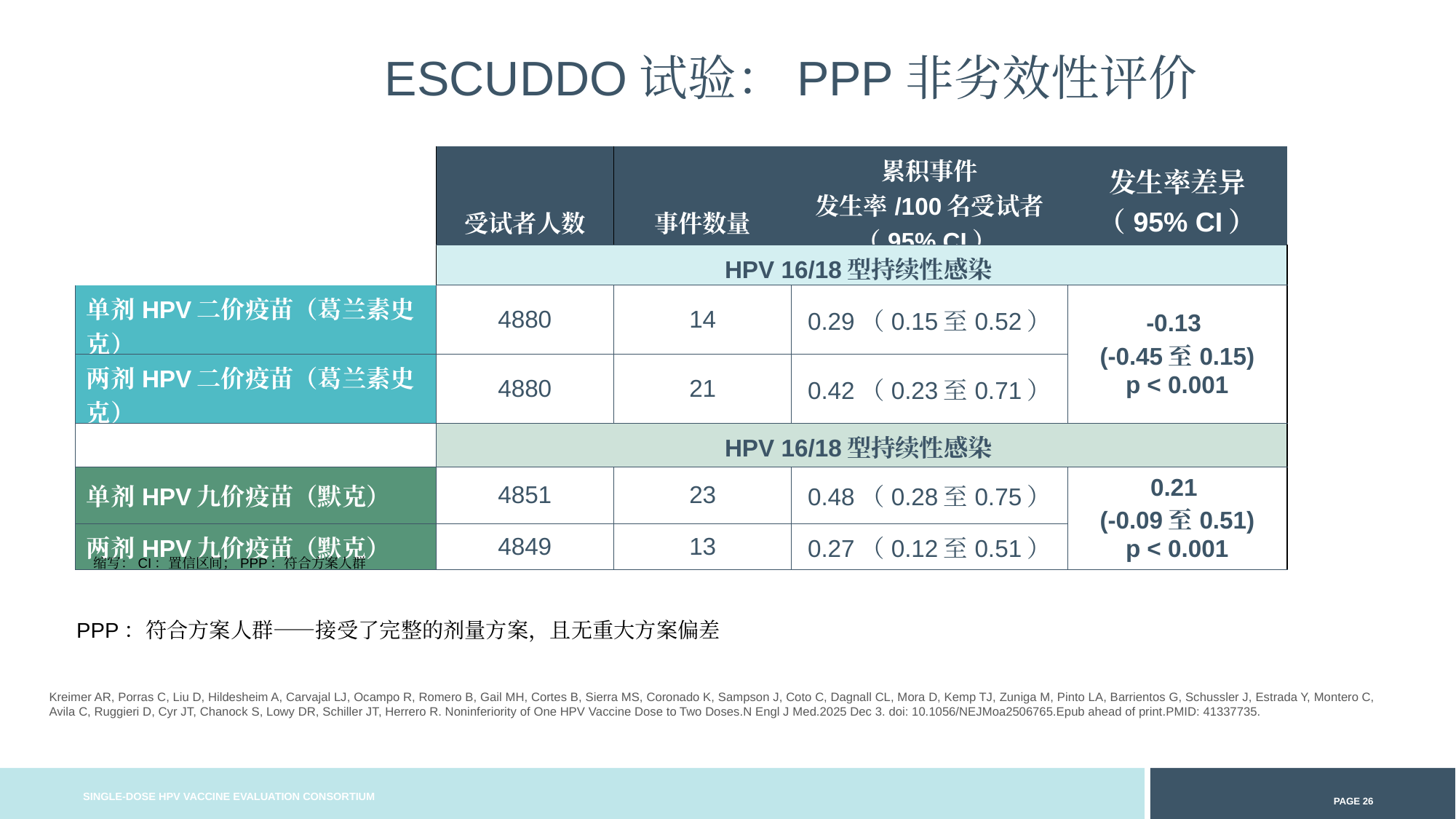

ESCUDDO试验：PPP非劣效性评价
|  | 受试者人数 | 事件数量 | 累积事件 发生率/100名受试者 （95% CI） | 发生率差异 （95% CI） |
| --- | --- | --- | --- | --- |
|  | HPV 16/18型持续性感染 |  |  |  |
| 单剂HPV二价疫苗（葛兰素史克） | 4880 | 14 | 0.29（0.15至0.52） | -0.13 (-0.45至0.15) p < 0.001 |
| 两剂HPV二价疫苗（葛兰素史克） | 4880 | 21 | 0.42（0.23至0.71） |  |
|  | HPV 16/18型持续性感染 |  |  |  |
| 单剂HPV九价疫苗（默克） | 4851 | 23 | 0.48（0.28至0.75） | 0.21 (-0.09至0.51) p < 0.001 |
| 两剂HPV九价疫苗（默克） | 4849 | 13 | 0.27（0.12至0.51） |  |
缩写：CI：置信区间；PPP：符合方案人群
PPP：符合方案人群——接受了完整的剂量方案，且无重大方案偏差
Kreimer AR, Porras C, Liu D, Hildesheim A, Carvajal LJ, Ocampo R, Romero B, Gail MH, Cortes B, Sierra MS, Coronado K, Sampson J, Coto C, Dagnall CL, Mora D, Kemp TJ, Zuniga M, Pinto LA, Barrientos G, Schussler J, Estrada Y, Montero C, Avila C, Ruggieri D, Cyr JT, Chanock S, Lowy DR, Schiller JT, Herrero R. Noninferiority of One HPV Vaccine Dose to Two Doses.N Engl J Med.2025 Dec 3. doi: 10.1056/NEJMoa2506765.Epub ahead of print.PMID: 41337735.